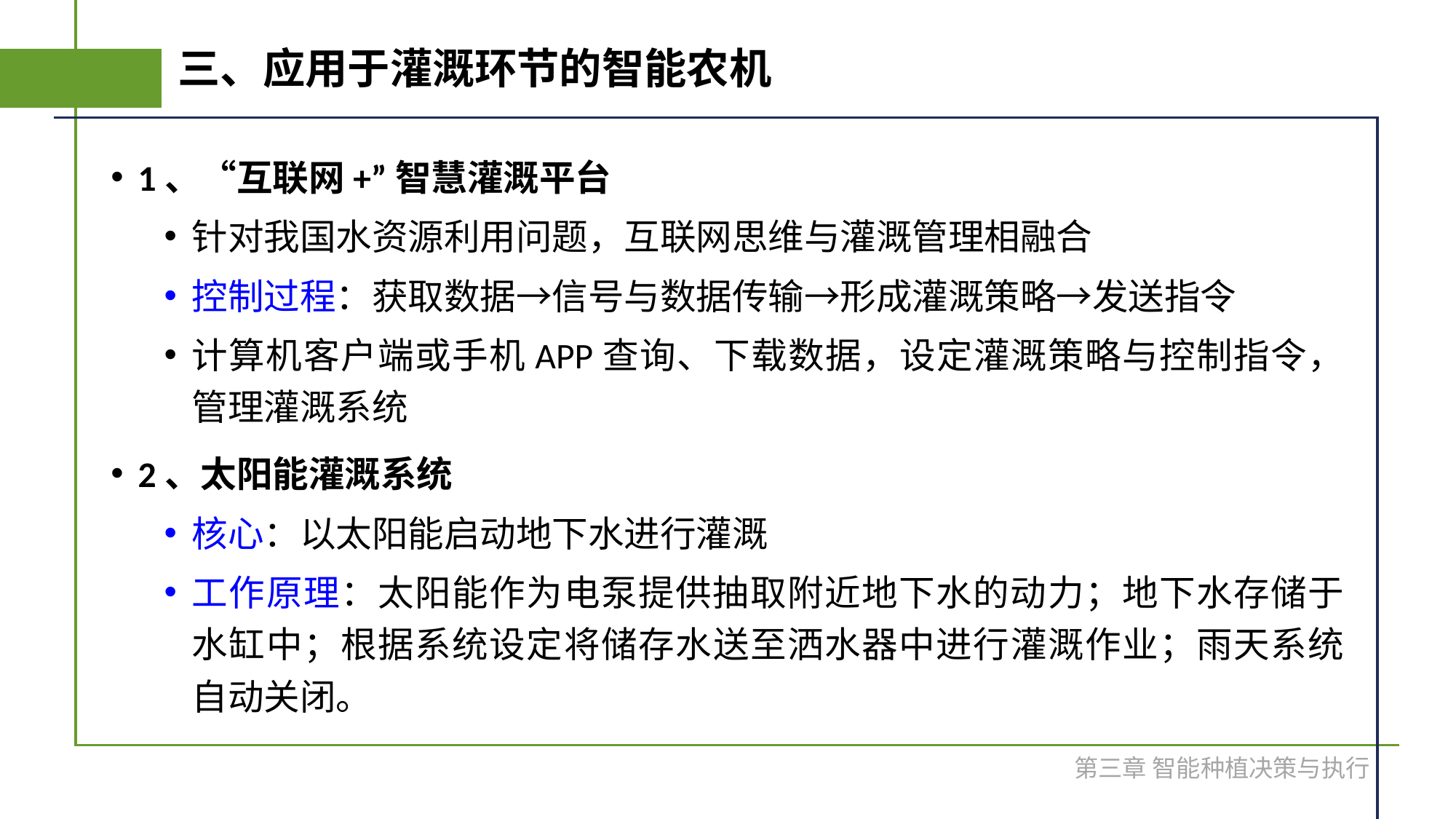

# 三、应用于灌溉环节的智能农机
1、“互联网+”智慧灌溉平台
针对我国水资源利用问题，互联网思维与灌溉管理相融合
控制过程：获取数据→信号与数据传输→形成灌溉策略→发送指令
计算机客户端或手机APP查询、下载数据，设定灌溉策略与控制指令，管理灌溉系统
2、太阳能灌溉系统
核心：以太阳能启动地下水进行灌溉
工作原理：太阳能作为电泵提供抽取附近地下水的动力；地下水存储于水缸中；根据系统设定将储存水送至洒水器中进行灌溉作业；雨天系统自动关闭。

第三章 智能种植决策与执行